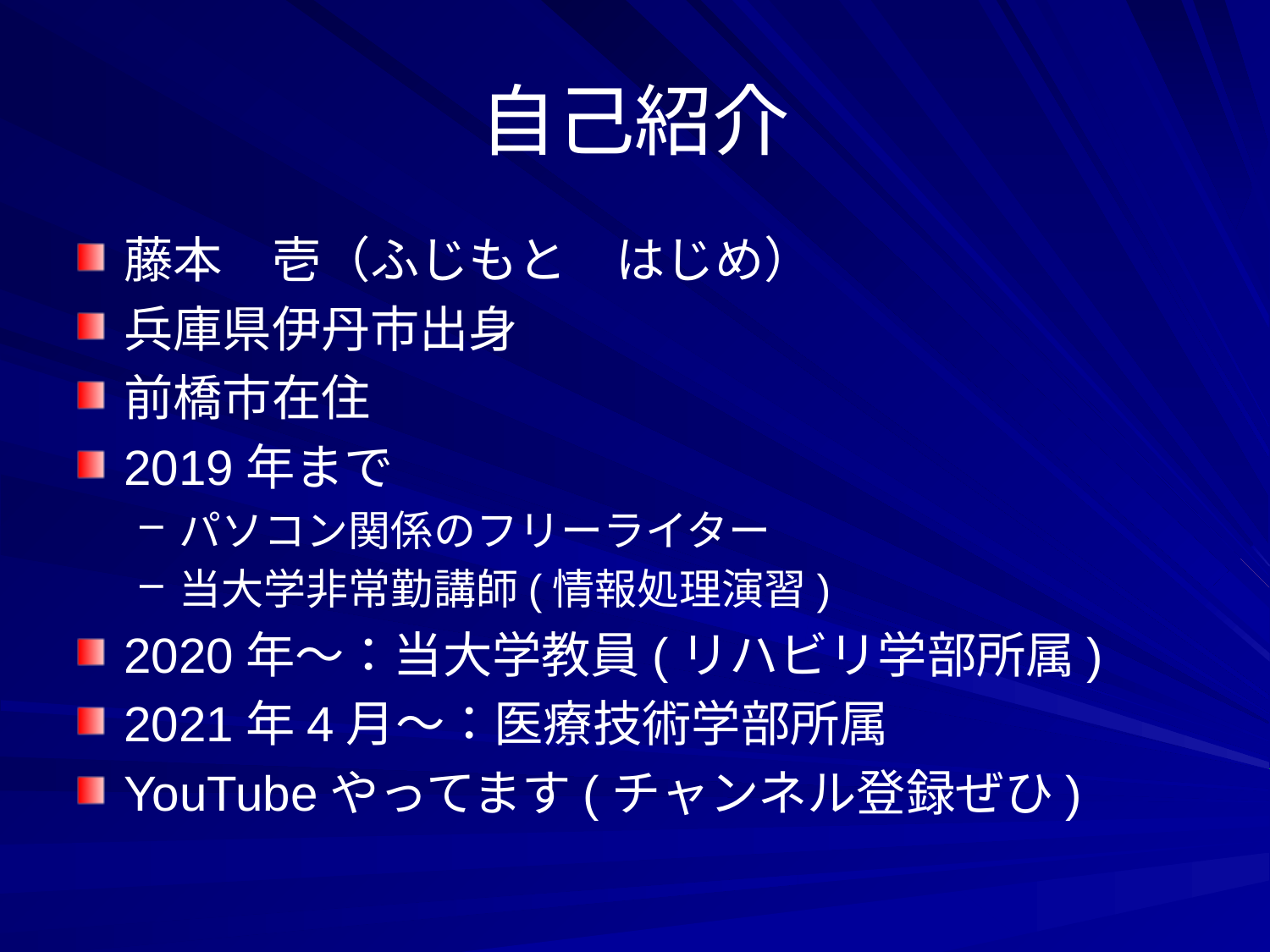

# 自己紹介
藤本　壱（ふじもと　はじめ）
兵庫県伊丹市出身
前橋市在住
2019年まで
パソコン関係のフリーライター
当大学非常勤講師(情報処理演習)
2020年～：当大学教員(リハビリ学部所属)
2021年4月～：医療技術学部所属
YouTubeやってます(チャンネル登録ぜひ)